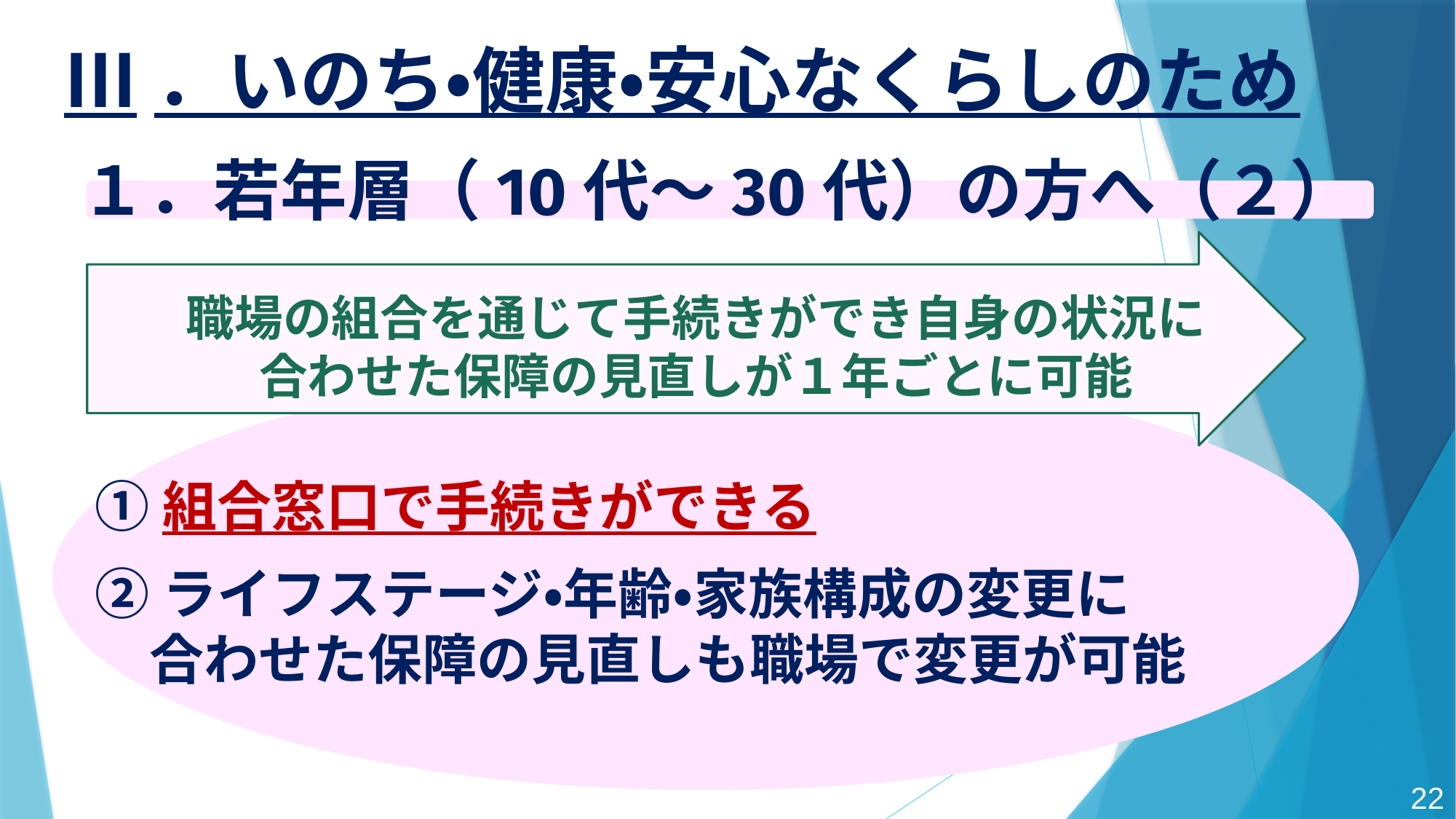

Ⅲ．いのち・健康・安心なくらしのため
１．若年層（10代～30代）の方へ（２）

職場の組合を通じて手続きができ自身の状況に
合わせた保障の見直しが１年ごとに可能

①組合窓口で手続きができる

②ライフステージ・年齢・家族構成の変更に
　合わせた保障の見直しも職場で変更が可能
22